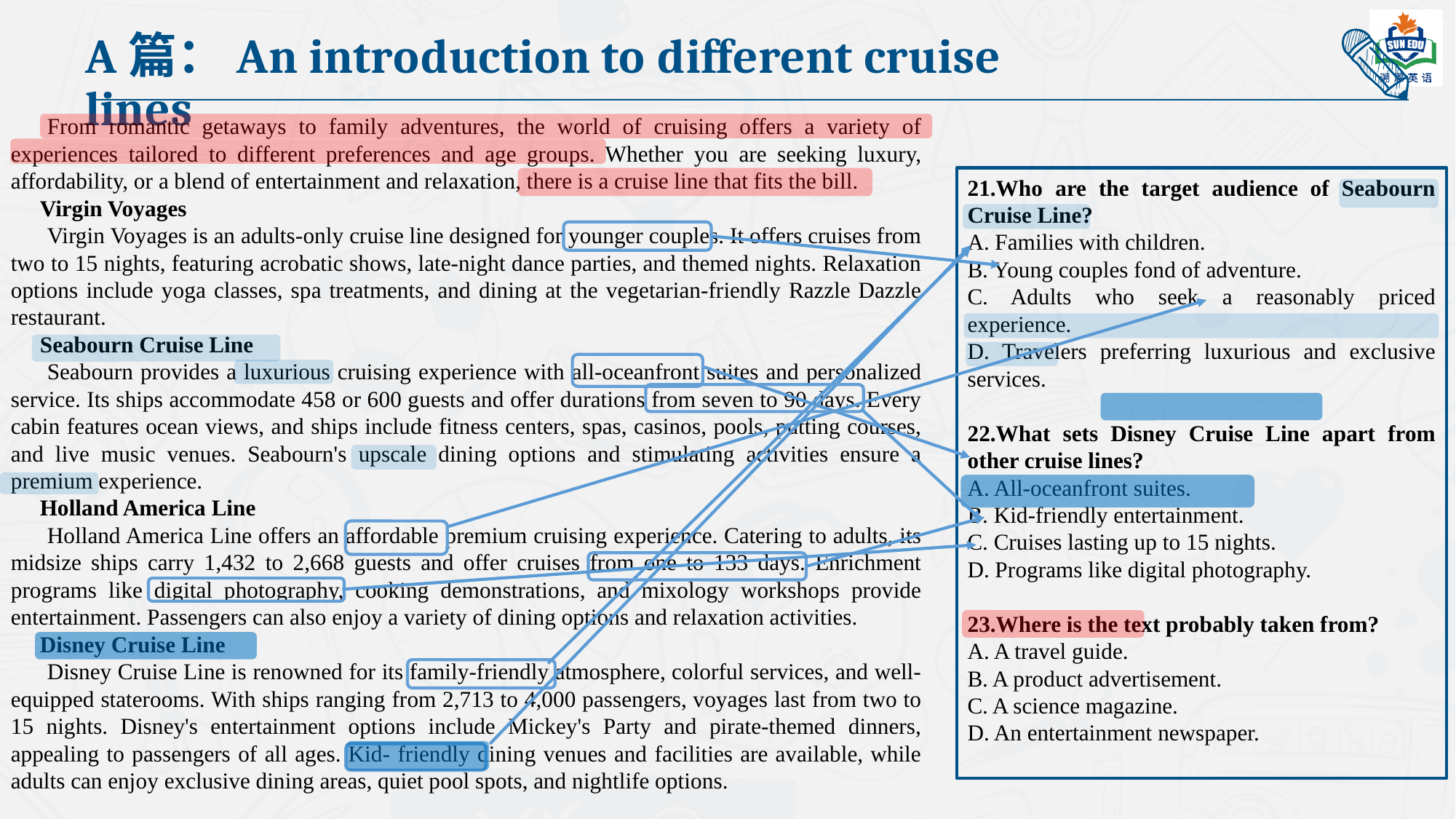

A篇：An introduction to different cruise lines
From romantic getaways to family adventures, the world of cruising offers a variety of experiences tailored to different preferences and age groups. Whether you are seeking luxury, affordability, or a blend of entertainment and relaxation, there is a cruise line that fits the bill.
Virgin Voyages
Virgin Voyages is an adults-only cruise line designed for younger couples. It offers cruises from two to 15 nights, featuring acrobatic shows, late-night dance parties, and themed nights. Relaxation options include yoga classes, spa treatments, and dining at the vegetarian-friendly Razzle Dazzle restaurant.
Seabourn Cruise Line
Seabourn provides a luxurious cruising experience with all-oceanfront suites and personalized service. Its ships accommodate 458 or 600 guests and offer durations from seven to 90 days. Every cabin features ocean views, and ships include fitness centers, spas, casinos, pools, putting courses, and live music venues. Seabourn's upscale dining options and stimulating activities ensure a premium experience.
Holland America Line
Holland America Line offers an affordable premium cruising experience. Catering to adults, its midsize ships carry 1,432 to 2,668 guests and offer cruises from one to 133 days. Enrichment programs like digital photography, cooking demonstrations, and mixology workshops provide entertainment. Passengers can also enjoy a variety of dining options and relaxation activities.
Disney Cruise Line
Disney Cruise Line is renowned for its family-friendly atmosphere, colorful services, and well-equipped staterooms. With ships ranging from 2,713 to 4,000 passengers, voyages last from two to 15 nights. Disney's entertainment options include Mickey's Party and pirate-themed dinners, appealing to passengers of all ages. Kid- friendly dining venues and facilities are available, while adults can enjoy exclusive dining areas, quiet pool spots, and nightlife options.

21.Who are the target audience of Seabourn Cruise Line?
A. Families with children.
B. Young couples fond of adventure.
C. Adults who seek a reasonably priced experience.
D. Travelers preferring luxurious and exclusive services.

22.What sets Disney Cruise Line apart from other cruise lines?
A. All-oceanfront suites.
B. Kid-friendly entertainment.
C. Cruises lasting up to 15 nights.
D. Programs like digital photography.

23.Where is the text probably taken from?
A. A travel guide.
B. A product advertisement.
C. A science magazine.
D. An entertainment newspaper.